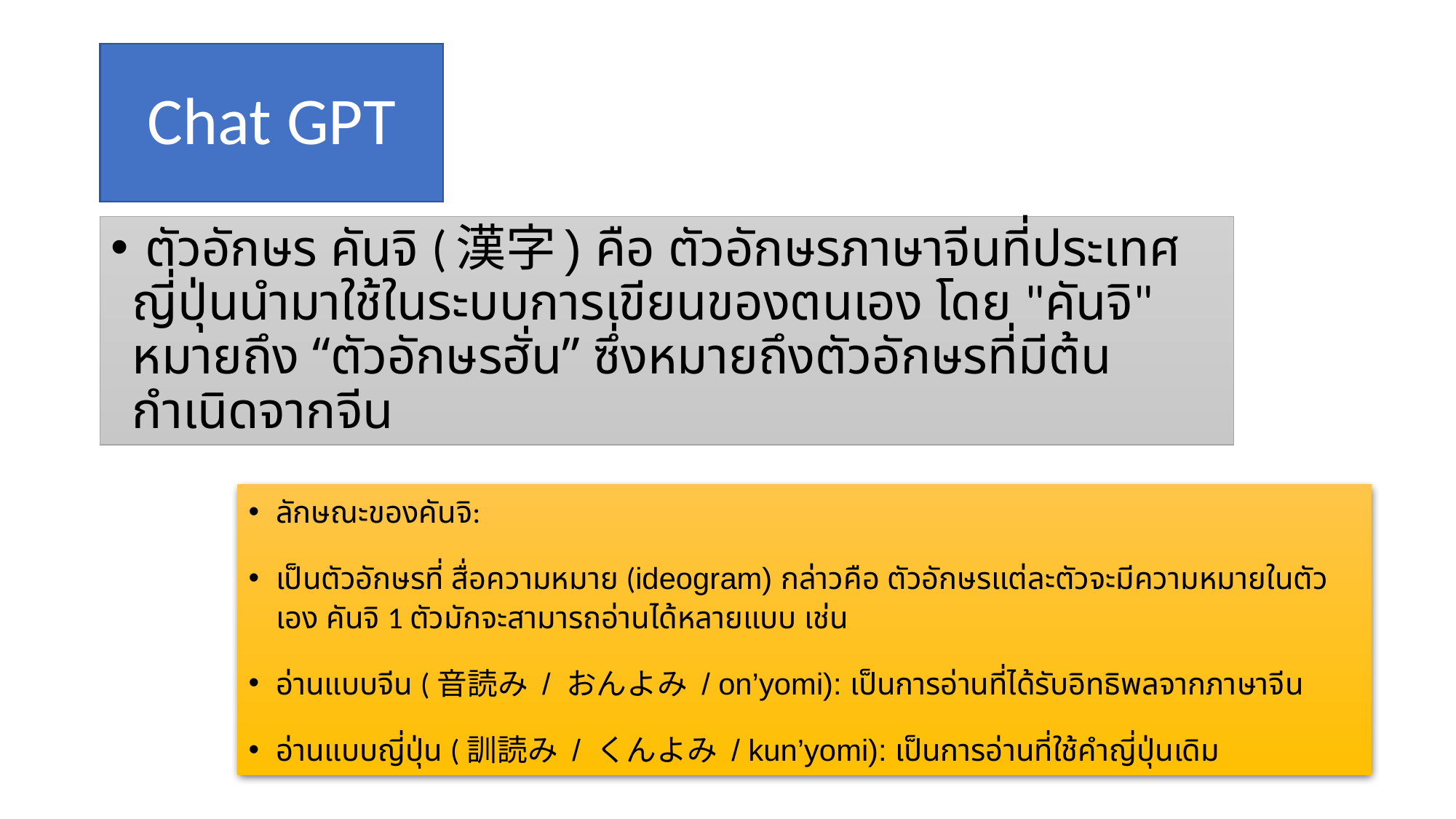

# Chat GPT
 ตัวอักษร คันจิ (漢字) คือ ตัวอักษรภาษาจีนที่ประเทศญี่ปุ่นนำมาใช้ในระบบการเขียนของตนเอง โดย "คันจิ" หมายถึง “ตัวอักษรฮั่น” ซึ่งหมายถึงตัวอักษรที่มีต้นกำเนิดจากจีน

ลักษณะของคันจิ:
เป็นตัวอักษรที่ สื่อความหมาย (ideogram) กล่าวคือ ตัวอักษรแต่ละตัวจะมีความหมายในตัวเอง คันจิ 1 ตัวมักจะสามารถอ่านได้หลายแบบ เช่น
อ่านแบบจีน (音読み / おんよみ / on’yomi): เป็นการอ่านที่ได้รับอิทธิพลจากภาษาจีน
อ่านแบบญี่ปุ่น (訓読み / くんよみ / kun’yomi): เป็นการอ่านที่ใช้คำญี่ปุ่นเดิม